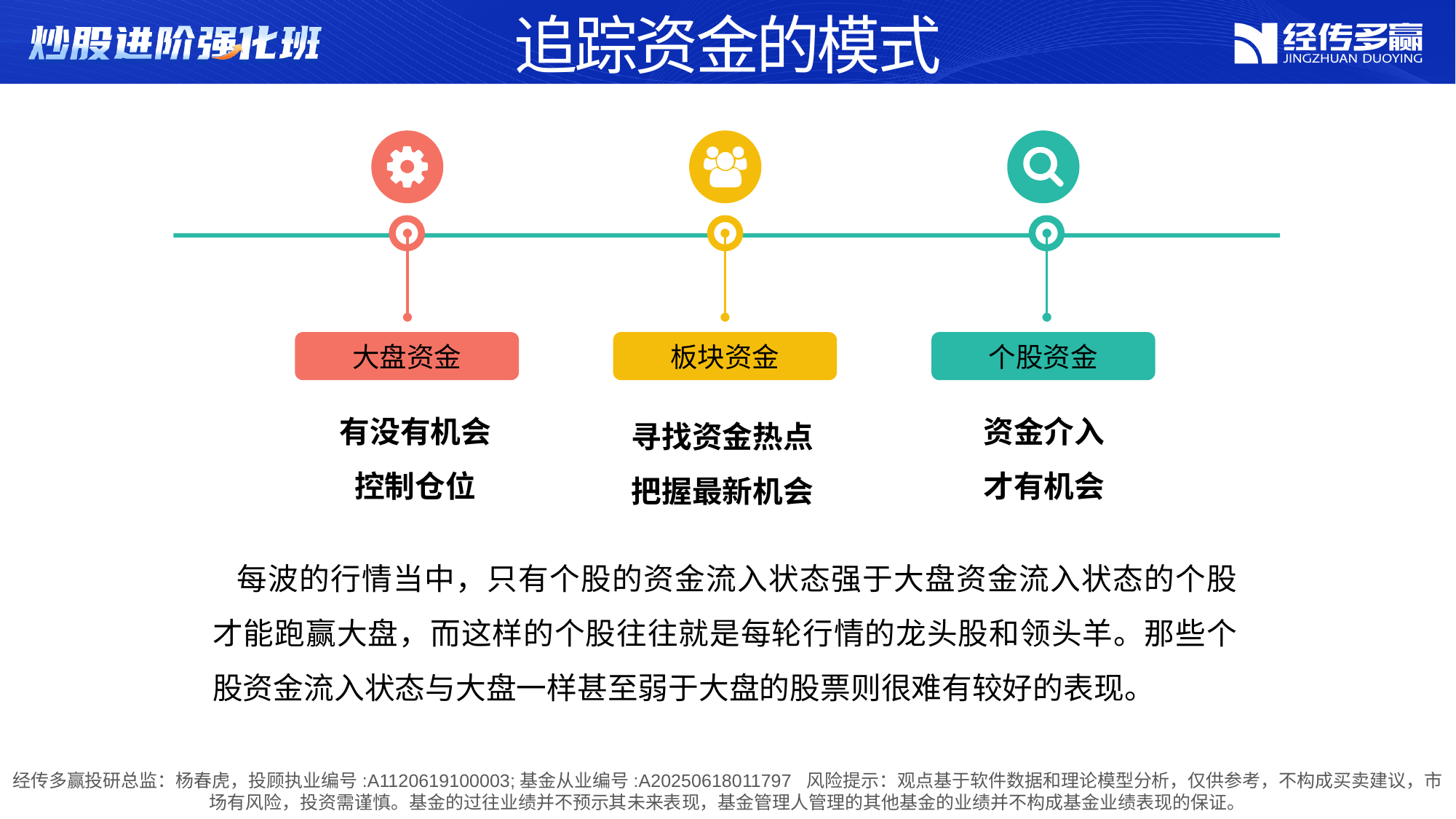

追踪资金的模式

大盘资金
板块资金
个股资金
有没有机会
控制仓位
资金介入
才有机会
寻找资金热点
把握最新机会
每波的行情当中，只有个股的资金流入状态强于大盘资金流入状态的个股才能跑赢大盘，而这样的个股往往就是每轮行情的龙头股和领头羊。那些个股资金流入状态与大盘一样甚至弱于大盘的股票则很难有较好的表现。